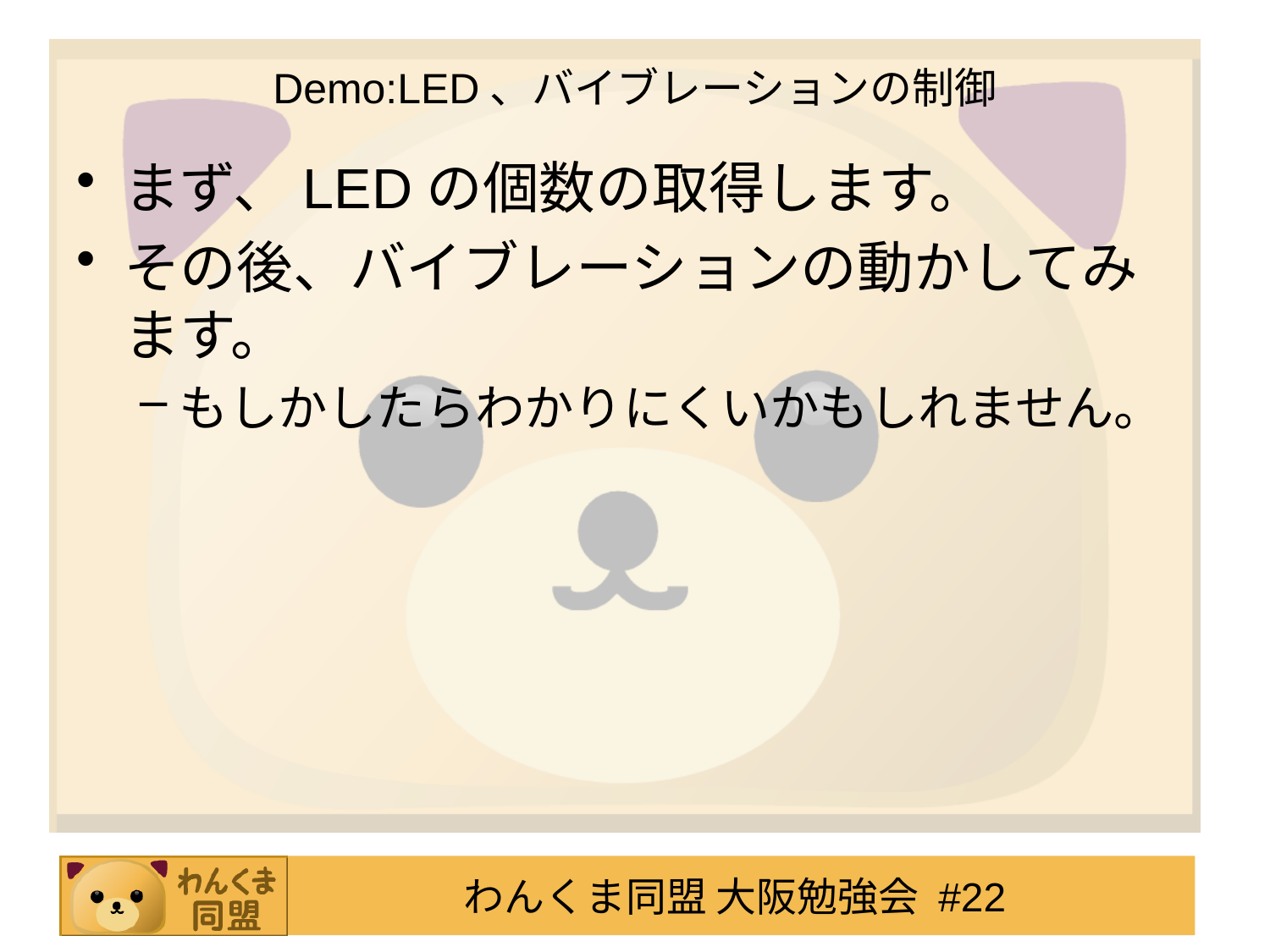

# Demo:LED、バイブレーションの制御
まず、LEDの個数の取得します。
その後、バイブレーションの動かしてみます。
もしかしたらわかりにくいかもしれません。